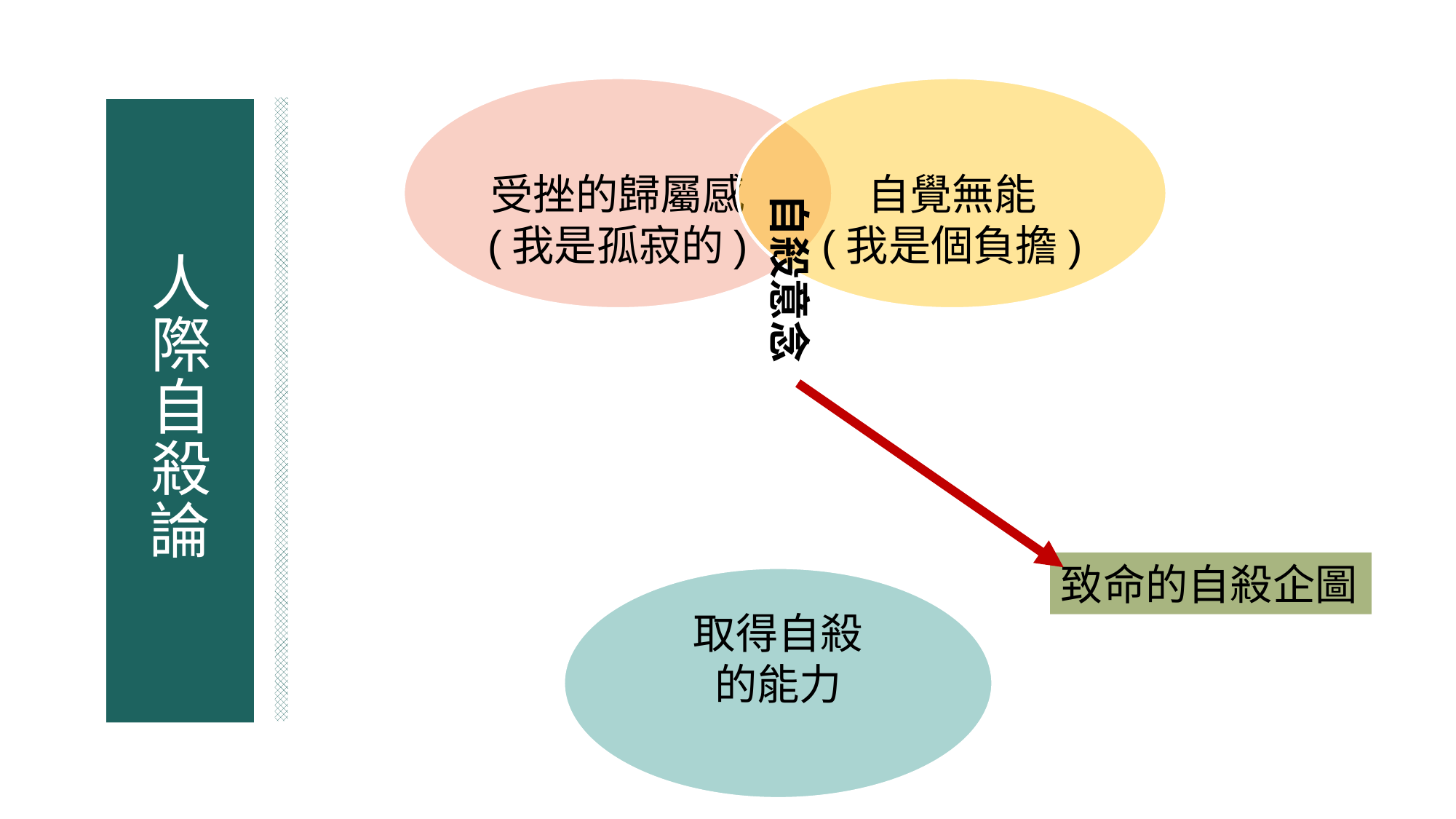

受挫的歸屬感
(我是孤寂的)

自覺無能
(我是個負擔)
# 人際自殺論
自殺意念
取得自殺
的能力

致命的自殺企圖